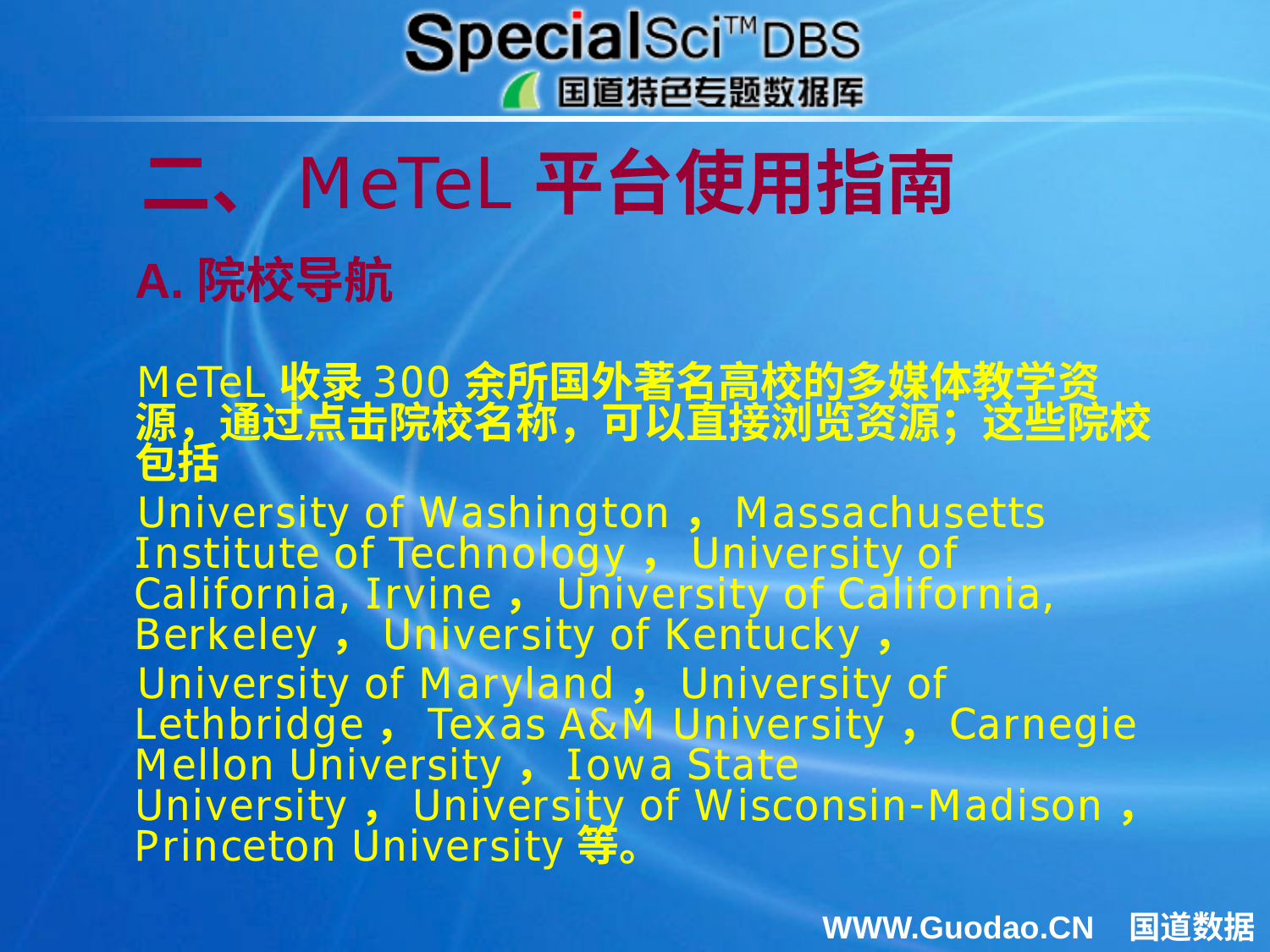

二、MeTeL平台使用指南
	A.院校导航

    MeTeL收录300余所国外著名高校的多媒体教学资源，通过点击院校名称，可以直接浏览资源；这些院校包括
    University of Washington，Massachusetts Institute of Technology，University of California, Irvine，University of California, Berkeley，University of Kentucky，
    University of Maryland，University of Lethbridge，Texas A&M University，Carnegie Mellon University，Iowa State University，University of Wisconsin-Madison，Princeton University等。